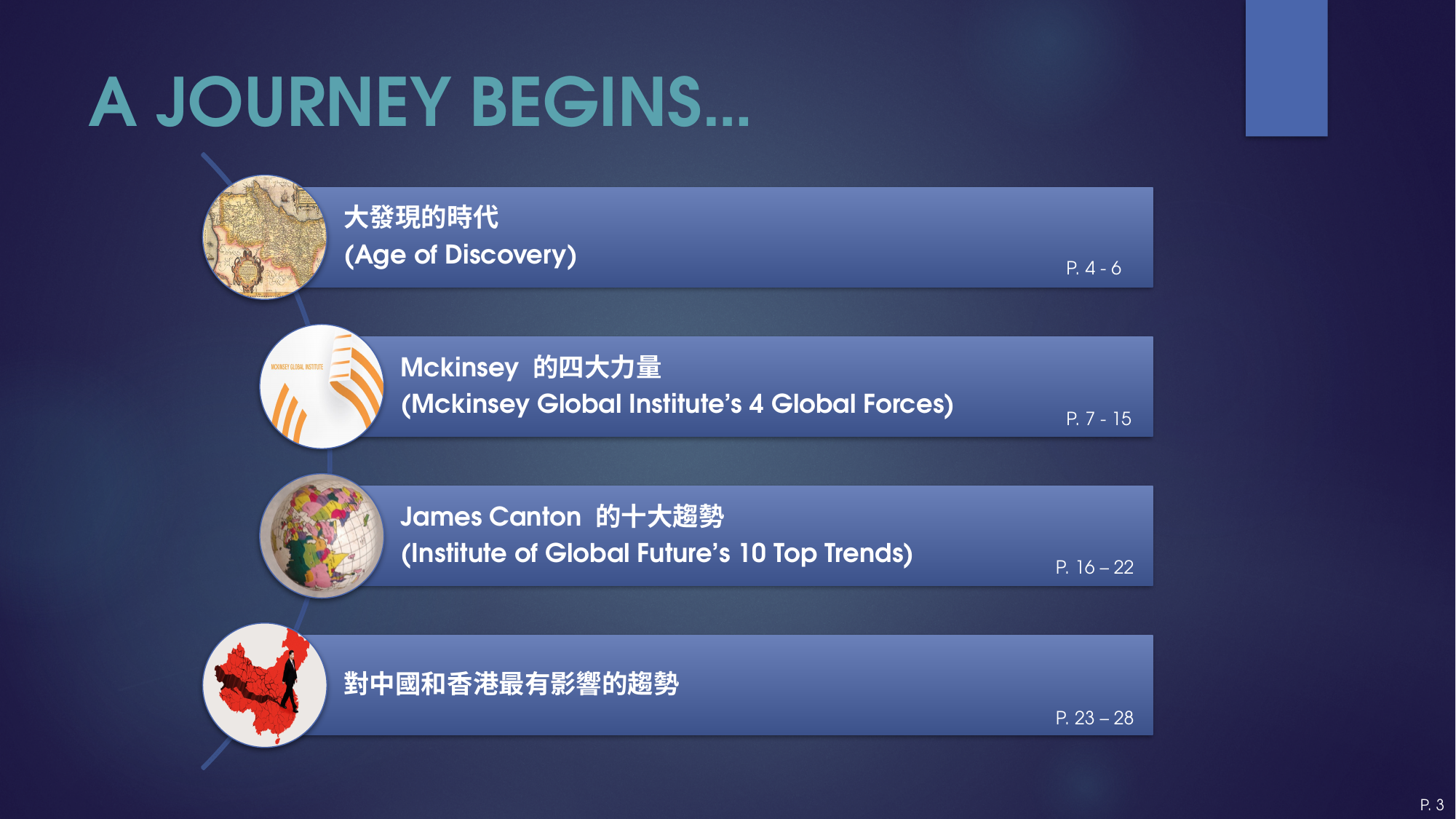

# A JOURNEY BEGINS…
大發現的時代
(Age of Discovery)
Mckinsey 的四大力量
(Mckinsey Global Institute’s 4 Global Forces)
James Canton 的十大趨勢
(Institute of Global Future’s 10 Top Trends)
對中國和香港最有影響的趨勢
P. 4 - 6
P. 7 - 15
P. 16 – 22
P. 23 – 28
P. 3